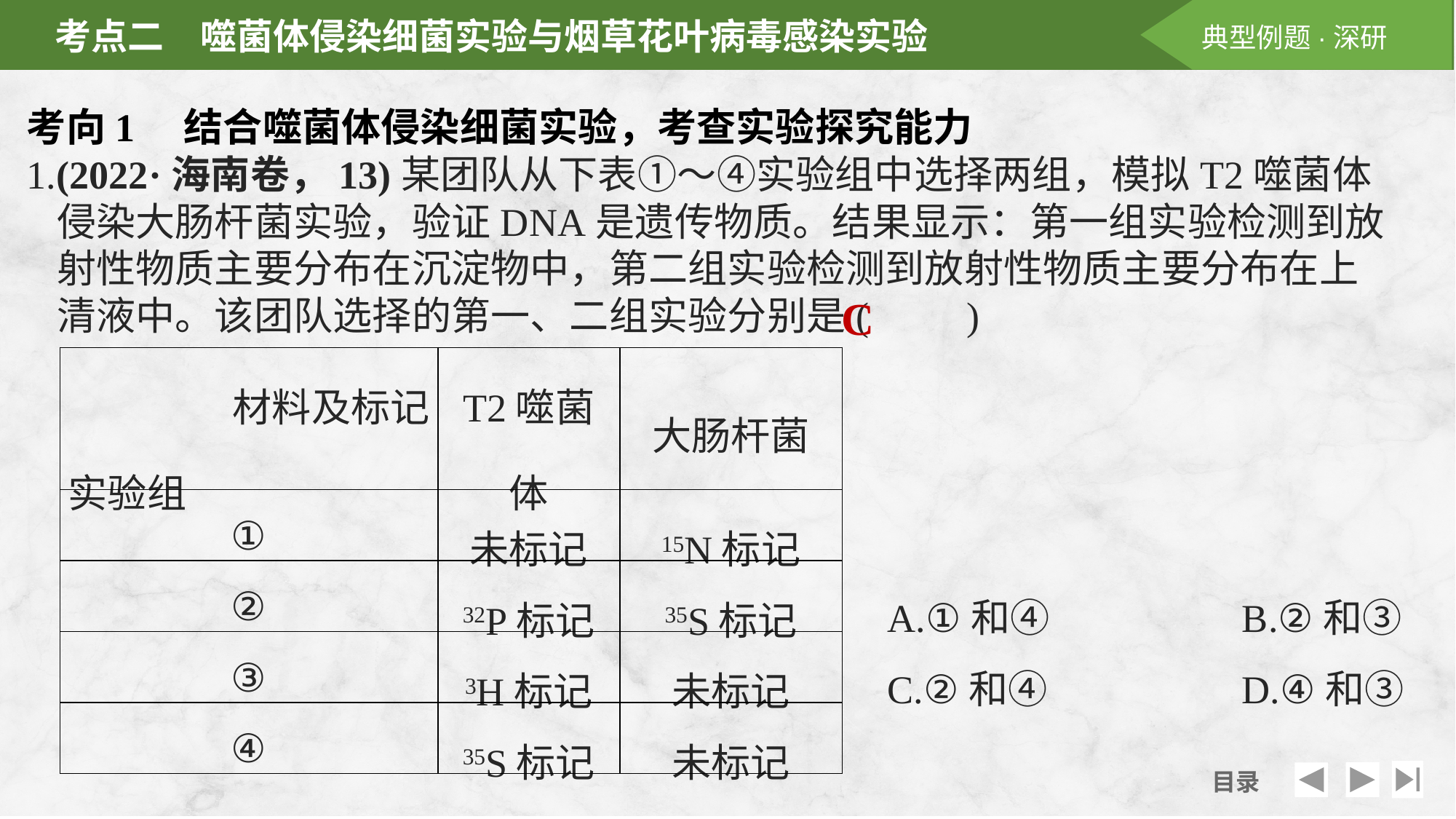

考向1　结合噬菌体侵染细菌实验，考查实验探究能力
1.(2022·海南卷，13)某团队从下表①～④实验组中选择两组，模拟T2噬菌体侵染大肠杆菌实验，验证DNA是遗传物质。结果显示：第一组实验检测到放射性物质主要分布在沉淀物中，第二组实验检测到放射性物质主要分布在上清液中。该团队选择的第一、二组实验分别是(　　)
C
| 材料及标记 实验组 | T2噬菌体 | 大肠杆菌 |
| --- | --- | --- |
| ① | 未标记 | 15N标记 |
| ② | 32P标记 | 35S标记 |
| ③ | 3H标记 | 未标记 |
| ④ | 35S标记 | 未标记 |
A.①和④  	B.②和③
C.②和④  	D.④和③